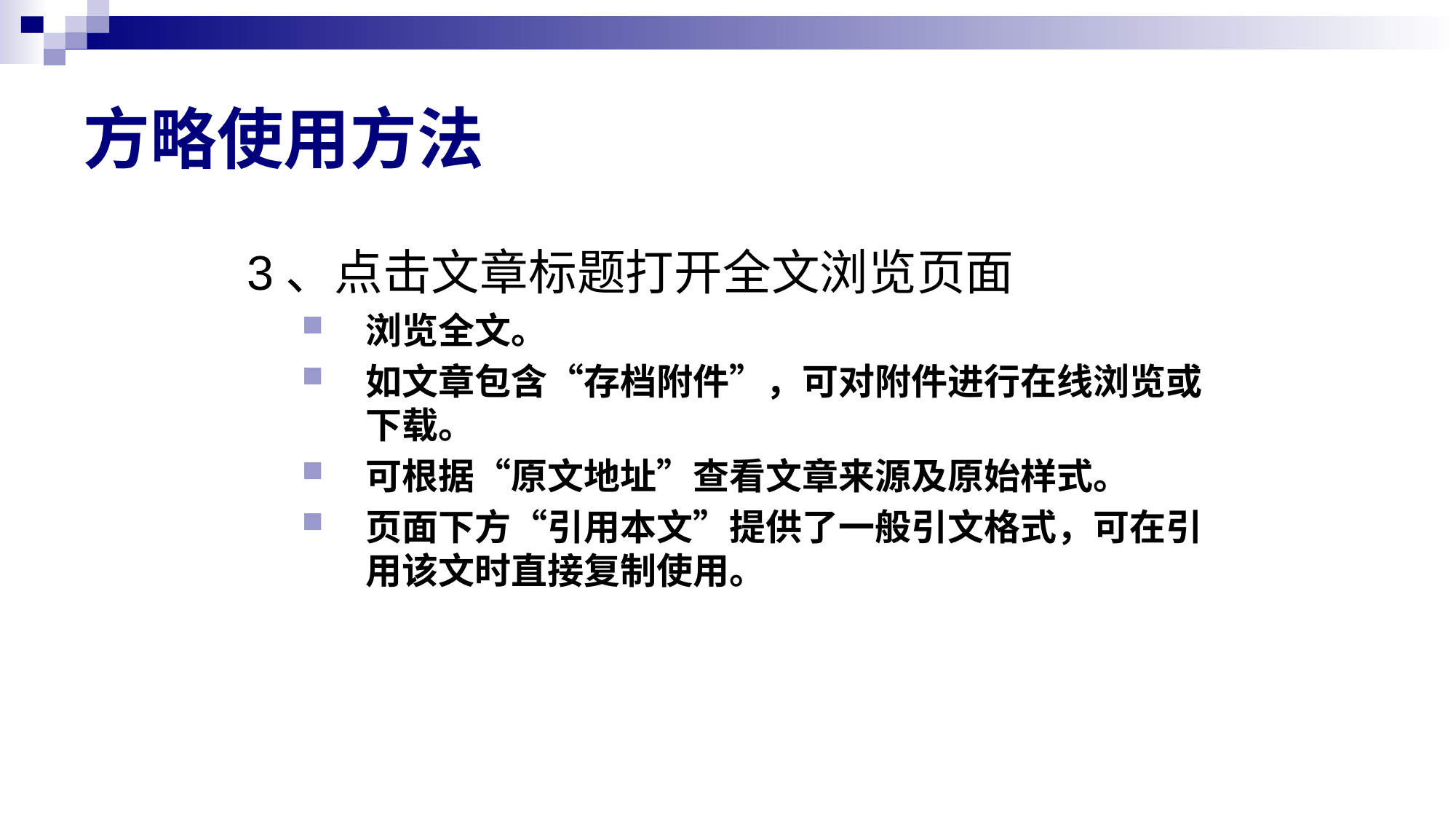

# 方略使用方法
3、点击文章标题打开全文浏览页面
浏览全文。
如文章包含“存档附件”，可对附件进行在线浏览或下载。
可根据“原文地址”查看文章来源及原始样式。
页面下方“引用本文”提供了一般引文格式，可在引用该文时直接复制使用。